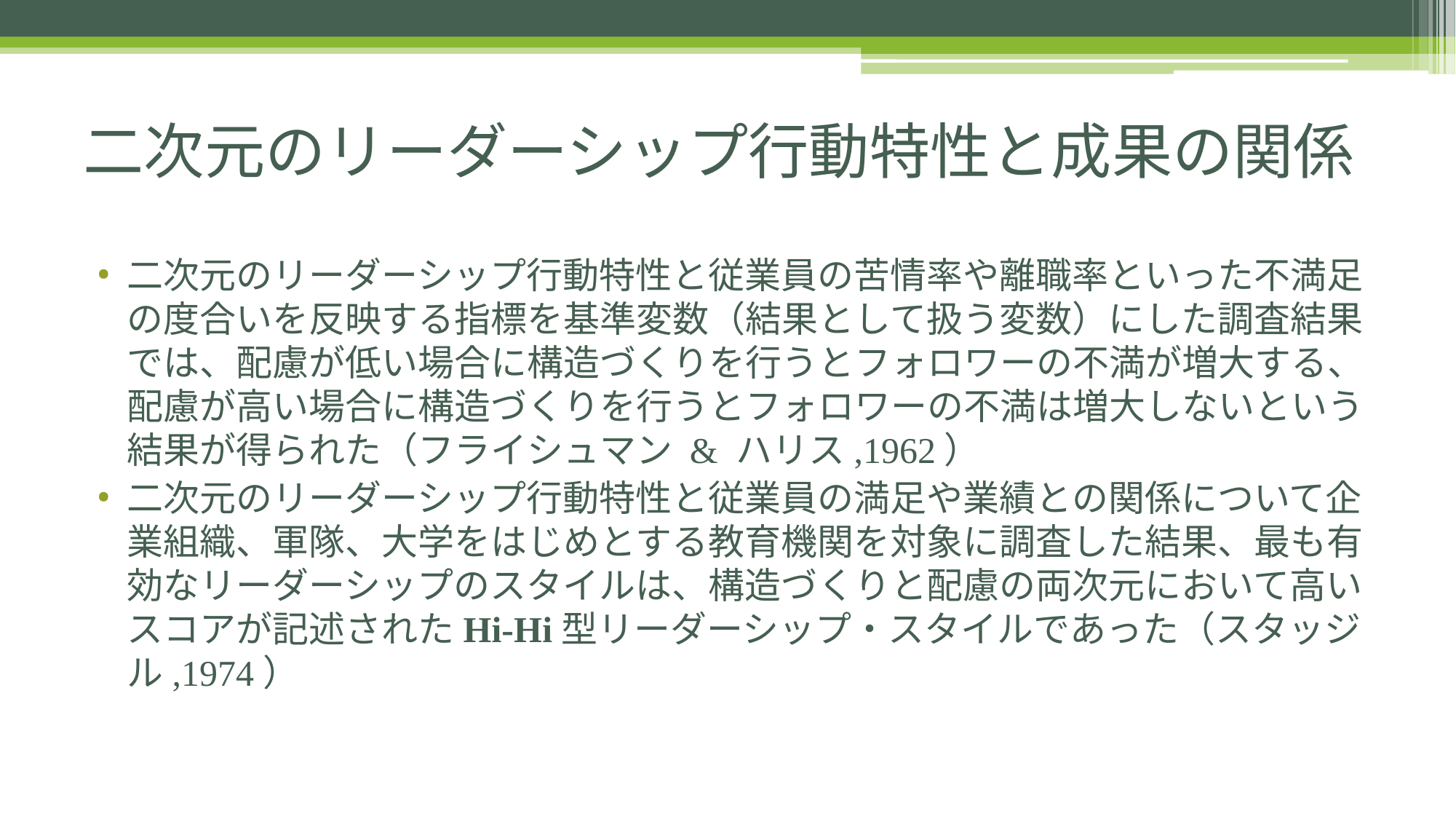

# 二次元のリーダーシップ行動特性と成果の関係
二次元のリーダーシップ行動特性と従業員の苦情率や離職率といった不満足の度合いを反映する指標を基準変数（結果として扱う変数）にした調査結果では、配慮が低い場合に構造づくりを行うとフォロワーの不満が増大する、配慮が高い場合に構造づくりを行うとフォロワーの不満は増大しないという結果が得られた（フライシュマン & ハリス,1962）
二次元のリーダーシップ行動特性と従業員の満足や業績との関係について企業組織、軍隊、大学をはじめとする教育機関を対象に調査した結果、最も有効なリーダーシップのスタイルは、構造づくりと配慮の両次元において高いスコアが記述されたHi-Hi型リーダーシップ・スタイルであった（スタッジル,1974）